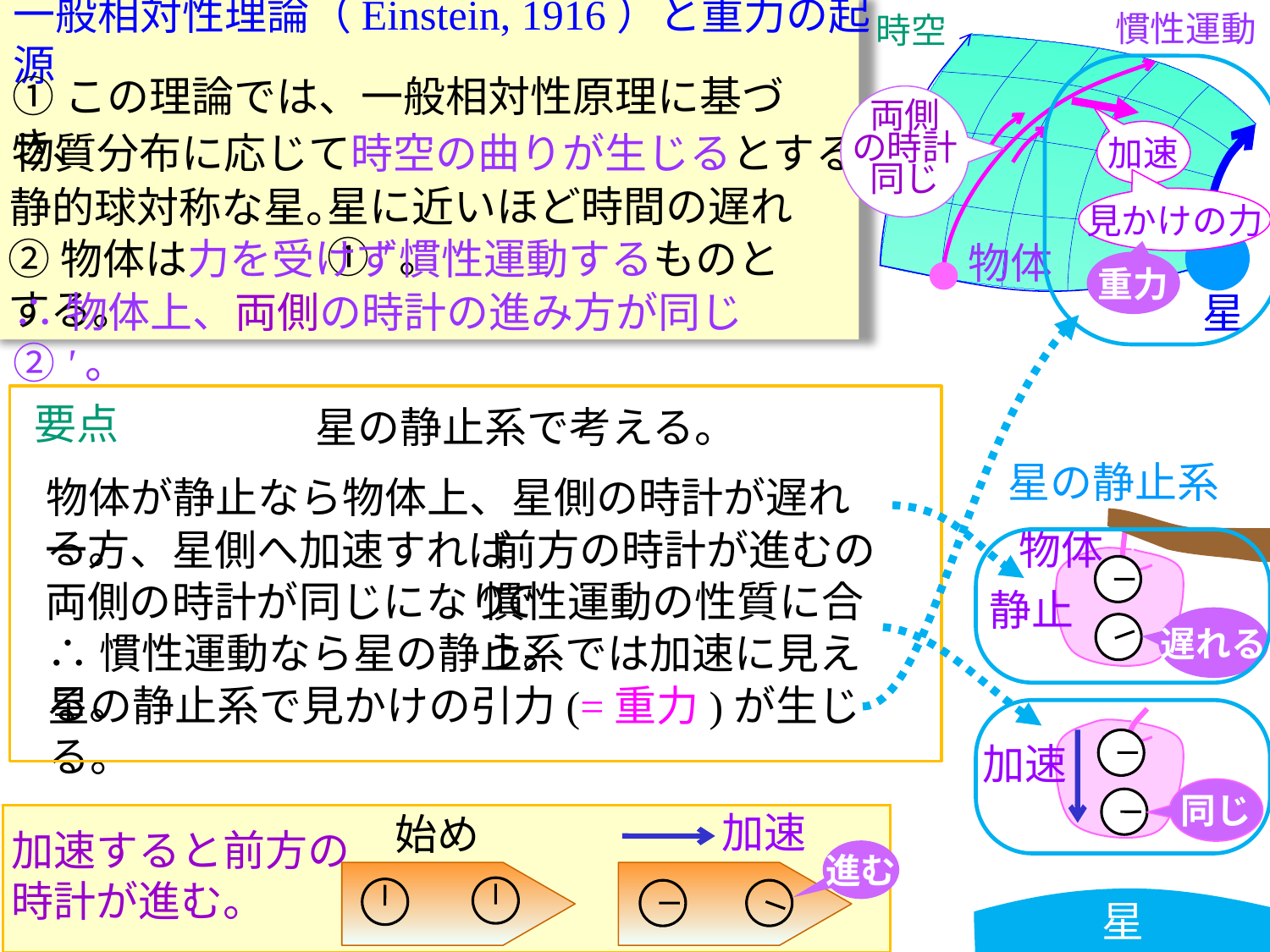

# 一般相対性理論（Einstein, 1916）と重力の起源

慣性運動
時空

両側
の時計
同じ

加速

見かけの力

物体
重力

星

①この理論では、一般相対性原理に基づき、
物質分布に応じて時空の曲りが生じるとする。
星に近いほど時間の遅れ①'。
静的球対称な星。
②物体は力を受けず慣性運動するものとする。
∴物体上、両側の時計の進み方が同じ②'。

要点
星の静止系で考える。
星の静止系
物体が静止なら物体上、星側の時計が遅れる。

物体

静止
一方、星側へ加速すれば
前方の時計が進むので

両側の時計が同じになり
慣性運動の性質に合う。
遅れる
∴慣性運動なら星の静止系では加速に見える。

星の静止系で見かけの引力(=重力)が生じる。

加速

同じ
加速
始め

加速すると前方の
時計が進む。

進む
星